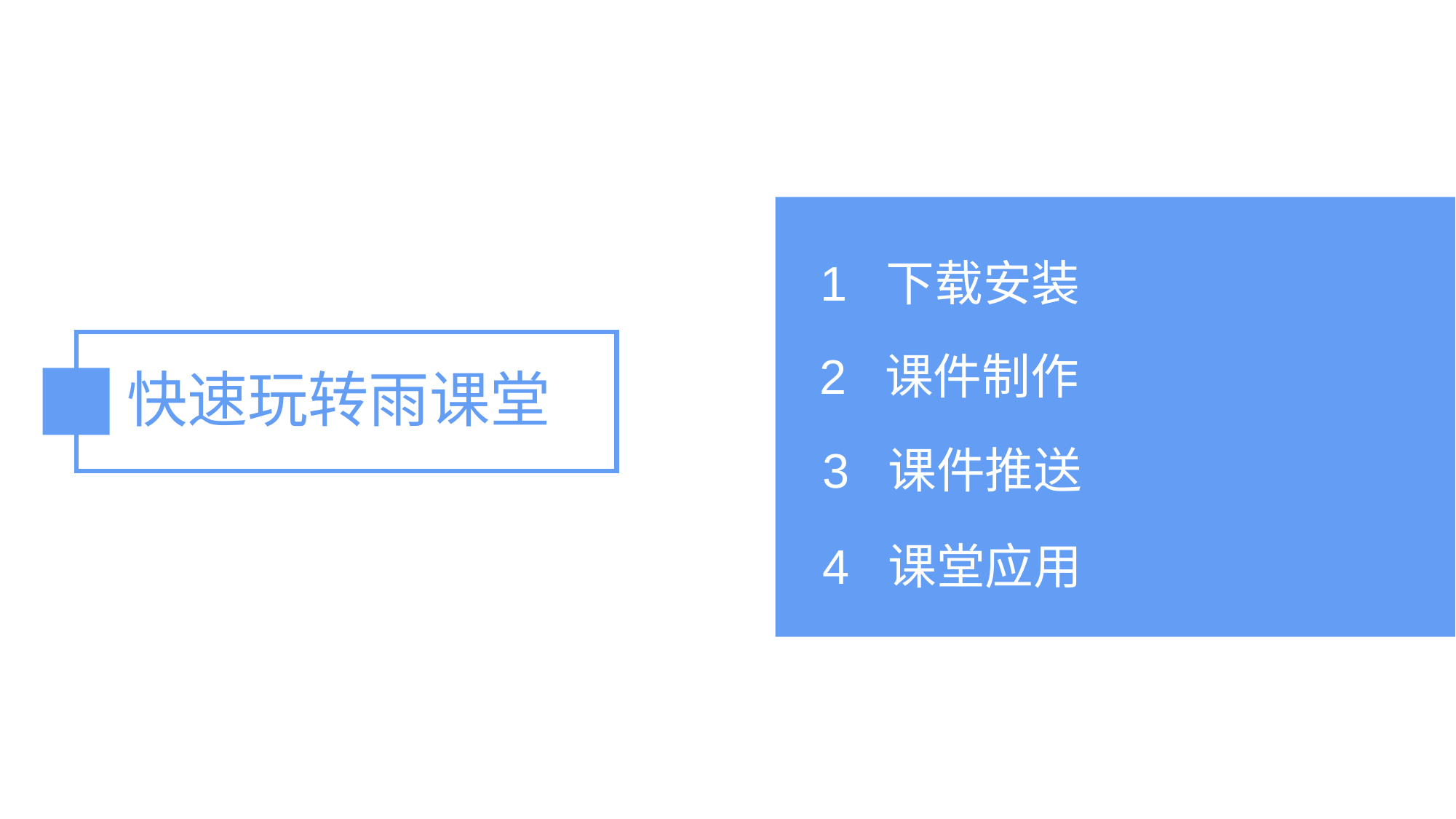

1  下载安装
2  课件制作

快速玩转雨课堂

3  课件推送
4  课堂应用